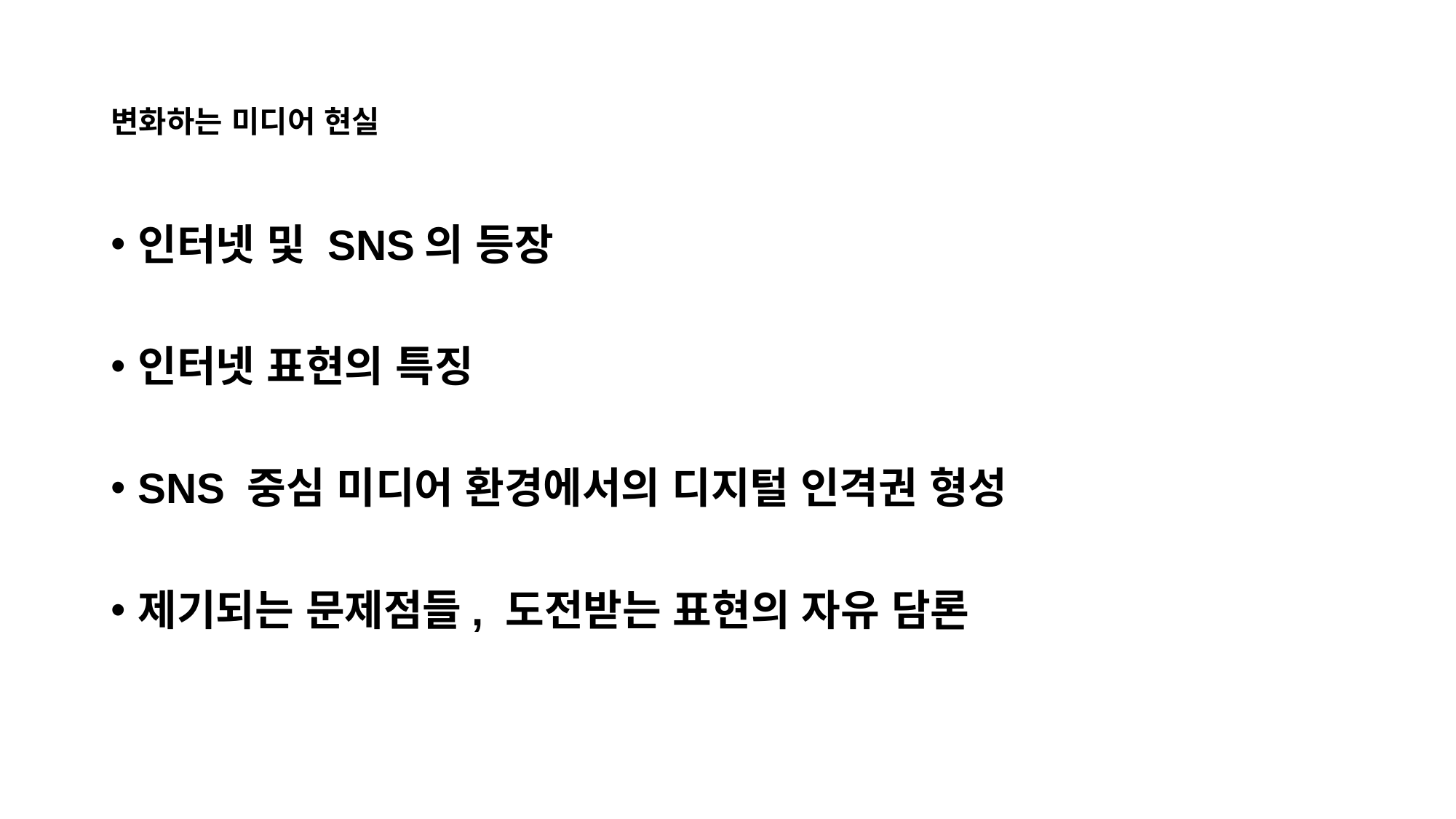

# 변화하는 미디어 현실
인터넷 및 SNS의 등장

인터넷 표현의 특징

SNS 중심 미디어 환경에서의 디지털 인격권 형성

제기되는 문제점들, 도전받는 표현의 자유 담론